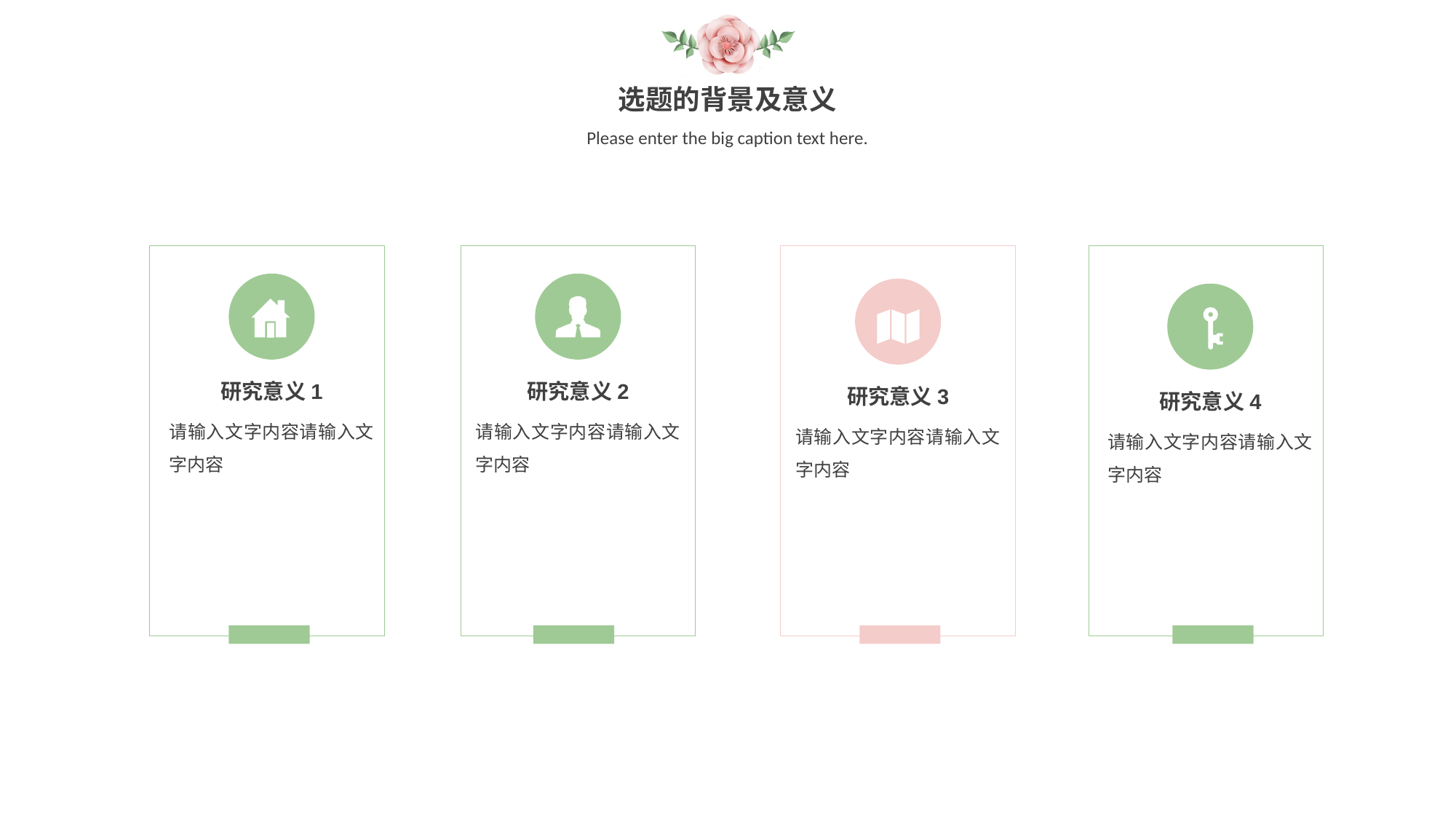

选题的背景及意义
Please enter the big caption text here.

研究意义1
研究意义2
研究意义3
研究意义4
请输入文字内容请输入文字内容

请输入文字内容请输入文字内容

请输入文字内容请输入文字内容

请输入文字内容请输入文字内容